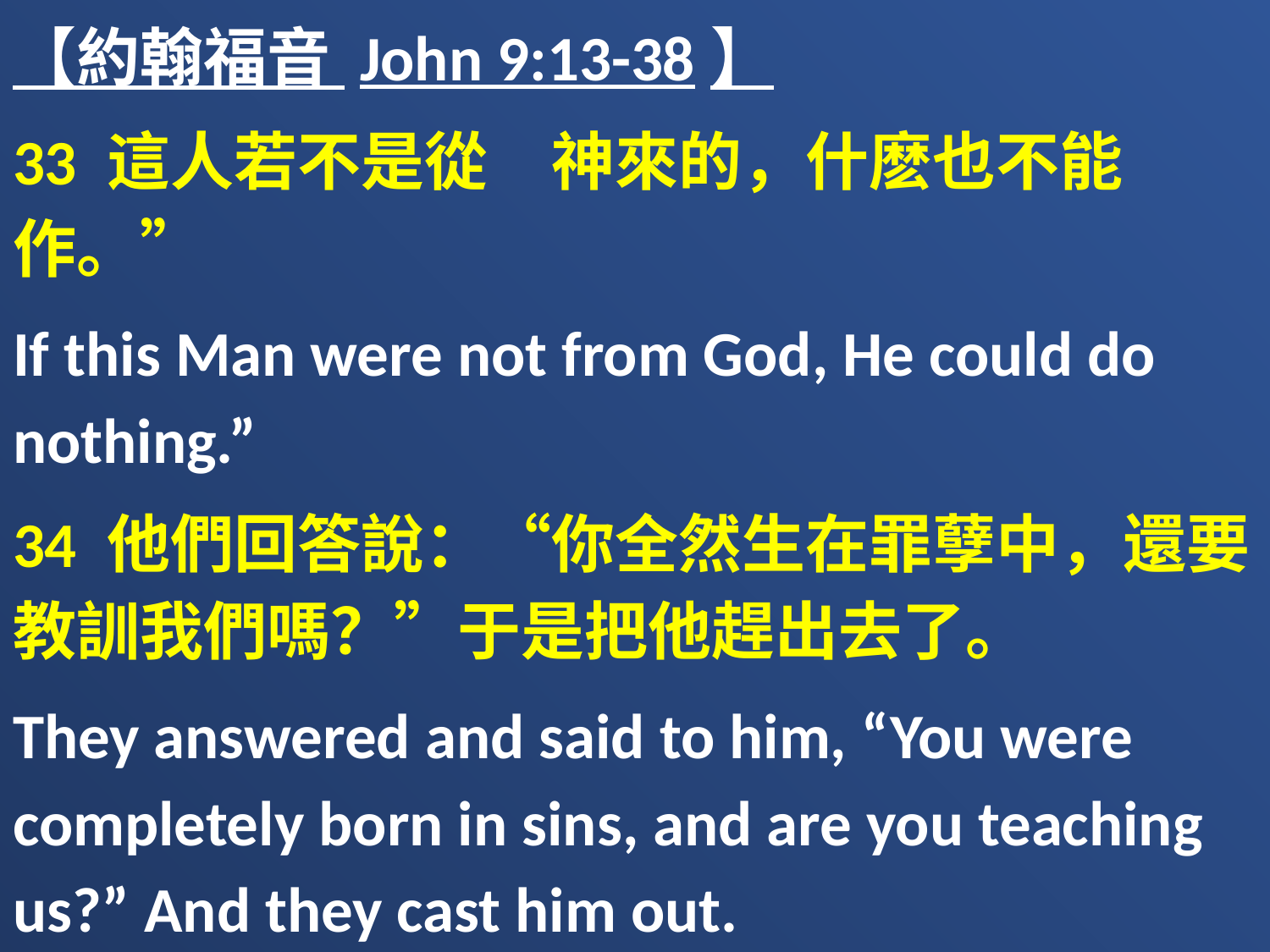

【約翰福音 John 9:13-38】
33 這人若不是從　神來的，什麽也不能作。”
If this Man were not from God, He could do nothing.”
34 他們回答說：“你全然生在罪孽中，還要教訓我們嗎？”于是把他趕出去了。
They answered and said to him, “You were completely born in sins, and are you teaching us?” And they cast him out.